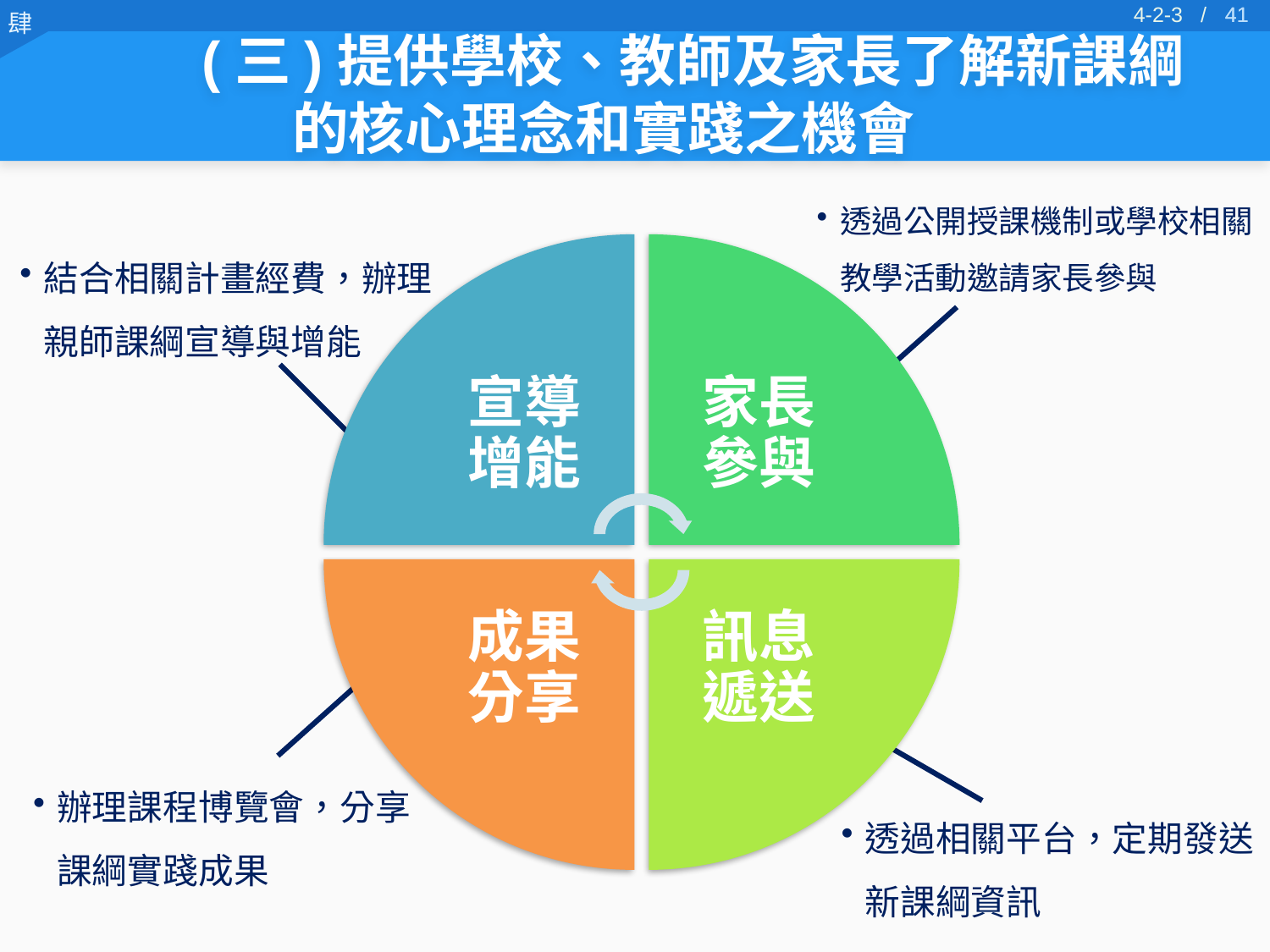

41
41
4-2-3   /
(三)提供學校、教師及家長了解新課綱
       的核心理念和實踐之機會
透過公開授課機制或學校相關教學活動邀請家長參與
結合相關計畫經費，辦理親師課綱宣導與增能
宣導增能
家長參與

訊息遞送
成果分享

辦理課程博覽會，分享課綱實踐成果

透過相關平台，定期發送新課綱資訊